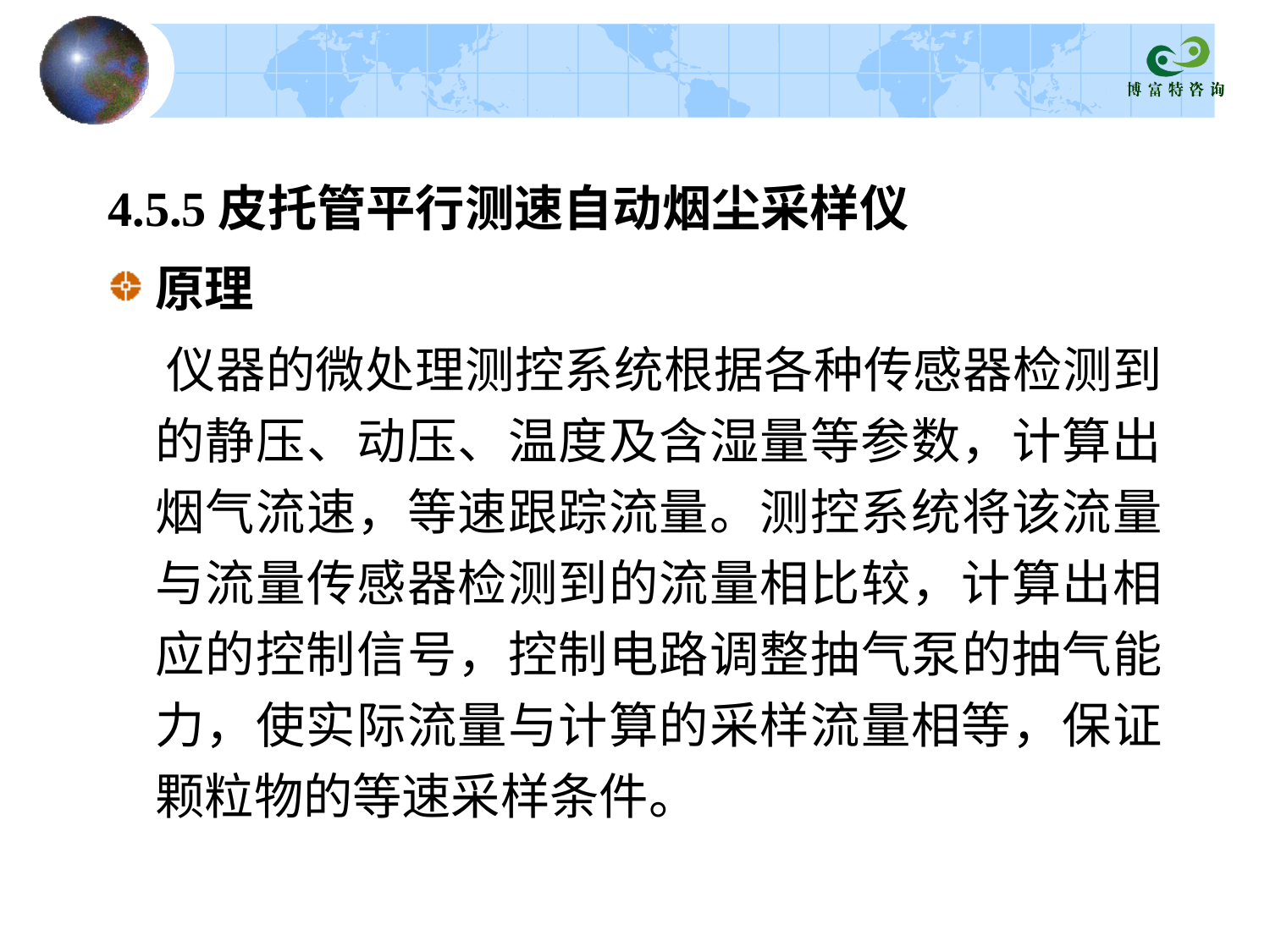

4.5.5皮托管平行测速自动烟尘采样仪
原理
    仪器的微处理测控系统根据各种传感器检测到的静压、动压、温度及含湿量等参数，计算出烟气流速，等速跟踪流量。测控系统将该流量与流量传感器检测到的流量相比较，计算出相应的控制信号，控制电路调整抽气泵的抽气能力，使实际流量与计算的采样流量相等，保证颗粒物的等速采样条件。